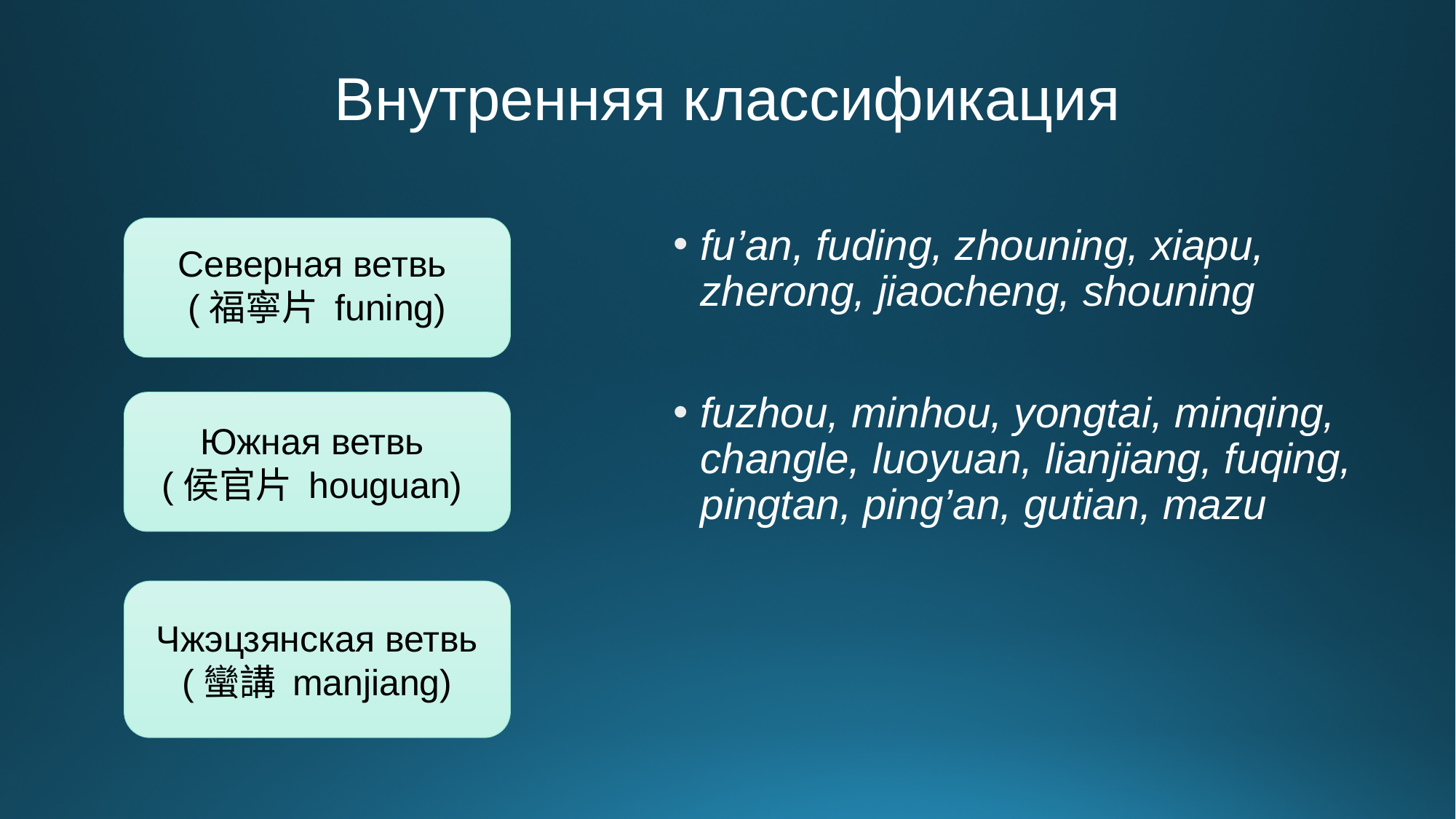

# Внутренняя классификация

fu’an, fuding, zhouning, xiapu, zherong, jiaocheng, shouning

fuzhou, minhou, yongtai, minqing, changle, luoyuan, lianjiang, fuqing, pingtan, ping’an, gutian, mazu

Северная ветвь
(福寧片 funing)
Южная ветвь
(侯官片 houguan)
Чжэцзянская ветвь
(蠻講 manjiang)